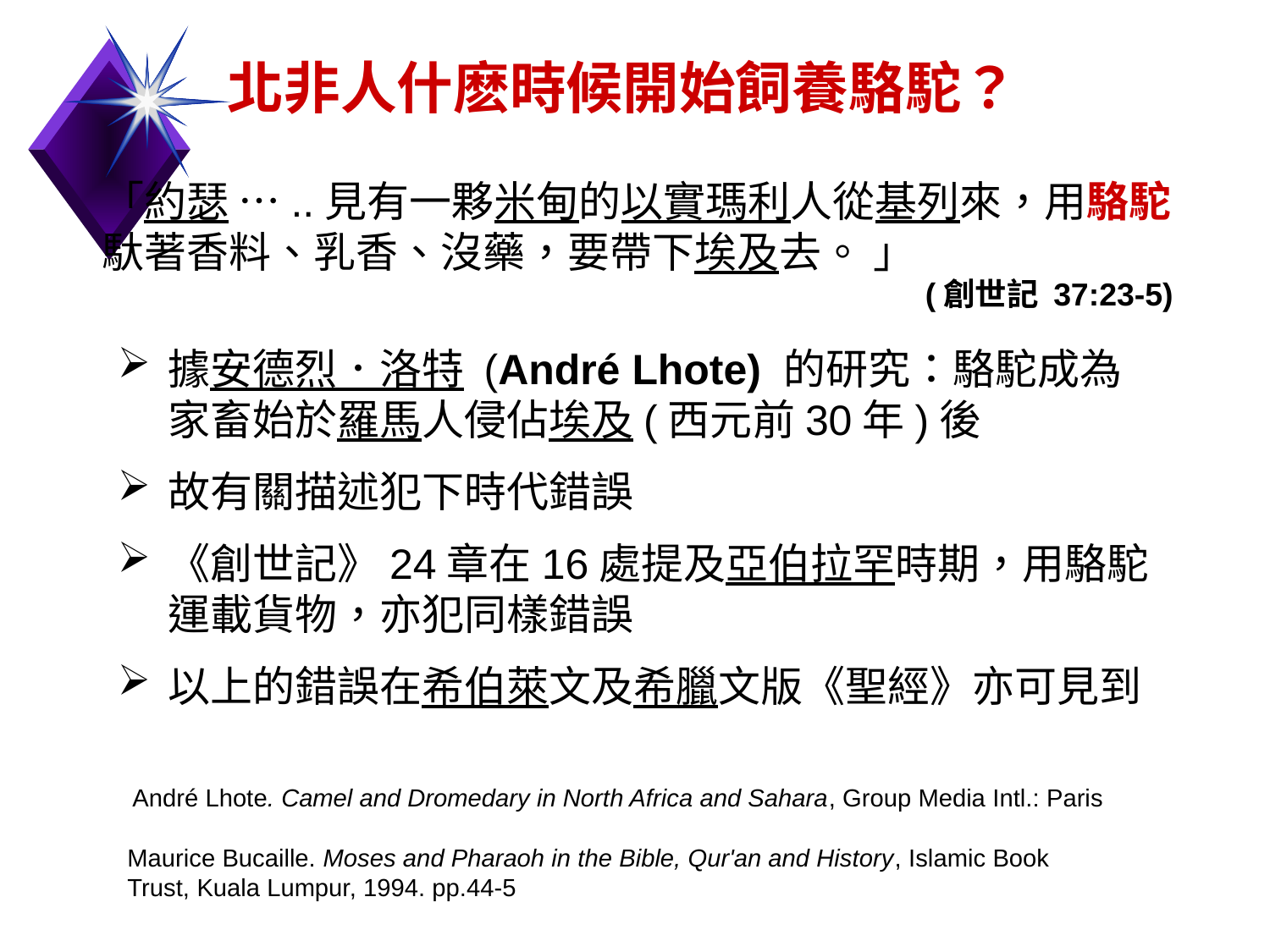

北非人什麽時候開始飼養駱駝？
「約瑟 …..見有一夥米甸的以實瑪利人從基列來，用駱駝馱著香料、乳香、沒藥，要帶下埃及去。 」
(創世記 37:23-5)
據安德烈．洛特 (André Lhote) 的研究：駱駝成為家畜始於羅馬人侵佔埃及(西元前30年)後
故有關描述犯下時代錯誤
《創世記》24章在16處提及亞伯拉罕時期，用駱駝運載貨物，亦犯同樣錯誤
以上的錯誤在希伯萊文及希臘文版《聖經》亦可見到
André Lhote. Camel and Dromedary in North Africa and Sahara, Group Media Intl.: Paris
Maurice Bucaille. Moses and Pharaoh in the Bible, Qur'an and History, Islamic Book Trust, Kuala Lumpur, 1994. pp.44-5